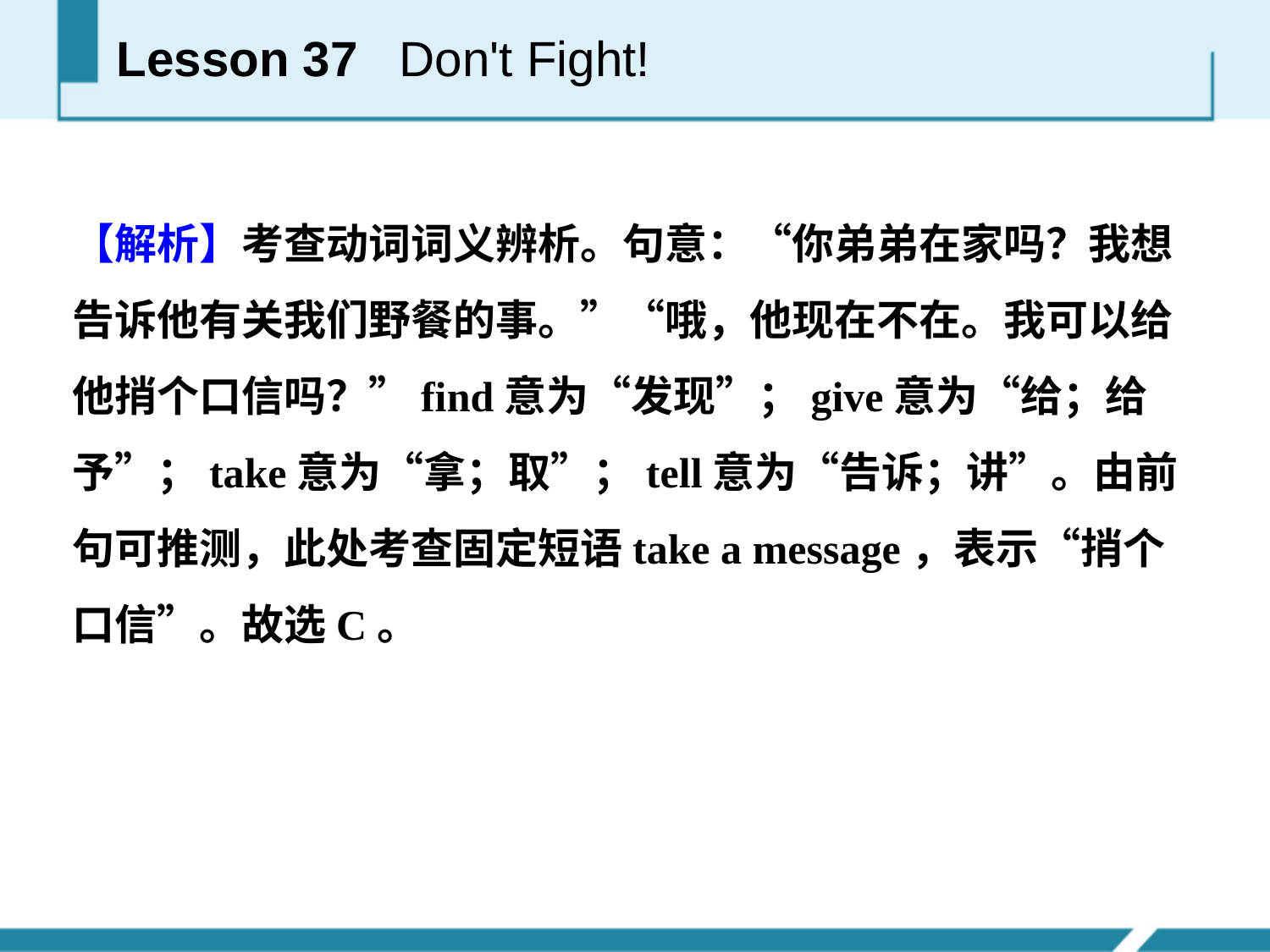

【解析】考查动词词义辨析。句意：“你弟弟在家吗？我想告诉他有关我们野餐的事。”“哦，他现在不在。我可以给他捎个口信吗？”find意为“发现”；give意为“给；给予”；take意为“拿；取”；tell意为“告诉；讲”。由前句可推测，此处考查固定短语take a message，表示“捎个口信”。故选C。